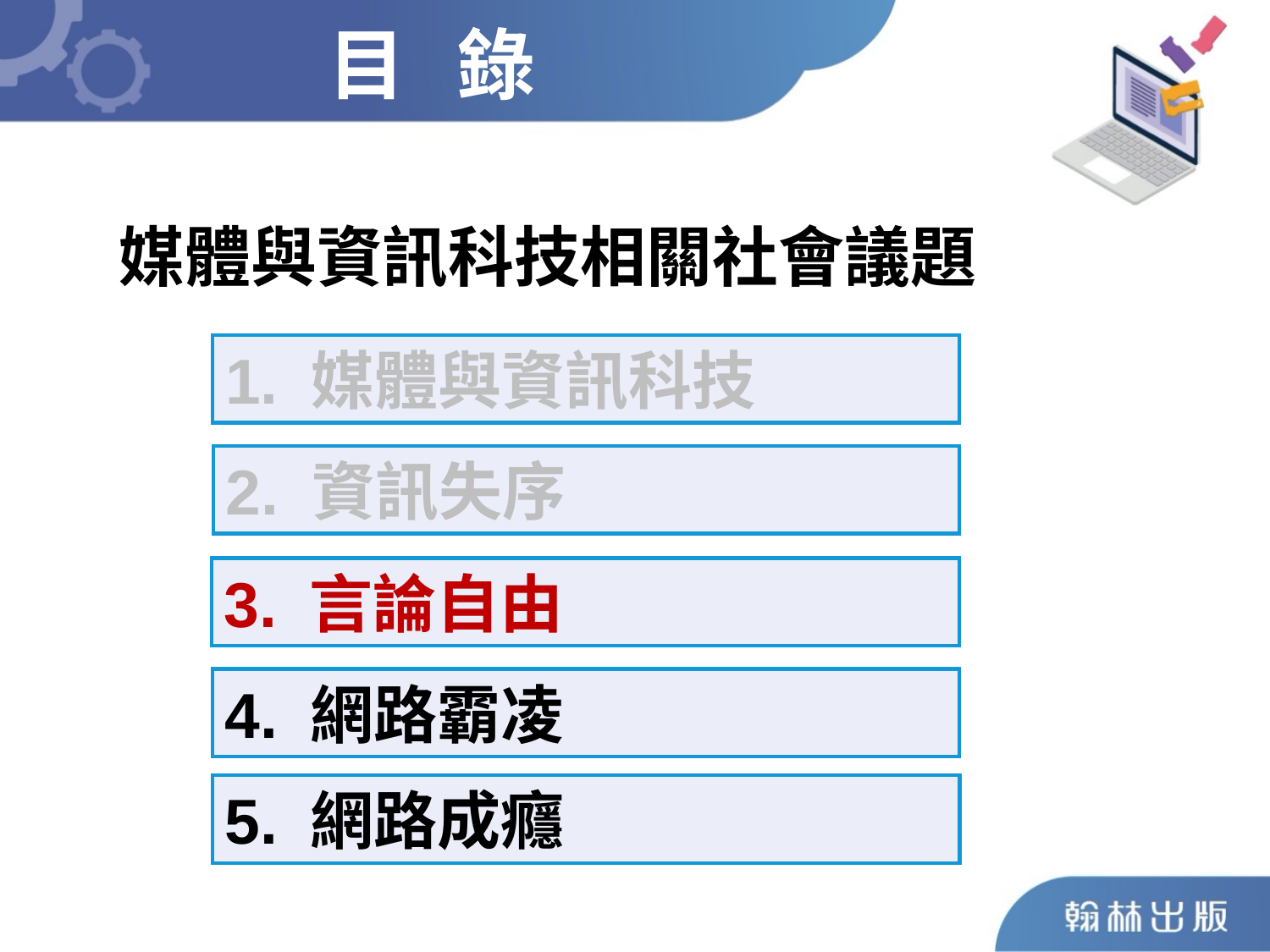

目   錄
媒體與資訊科技相關社會議題

1. 媒體與資訊科技
2. 資訊失序
3. 言論自由
4. 網路霸凌
5. 網路成癮